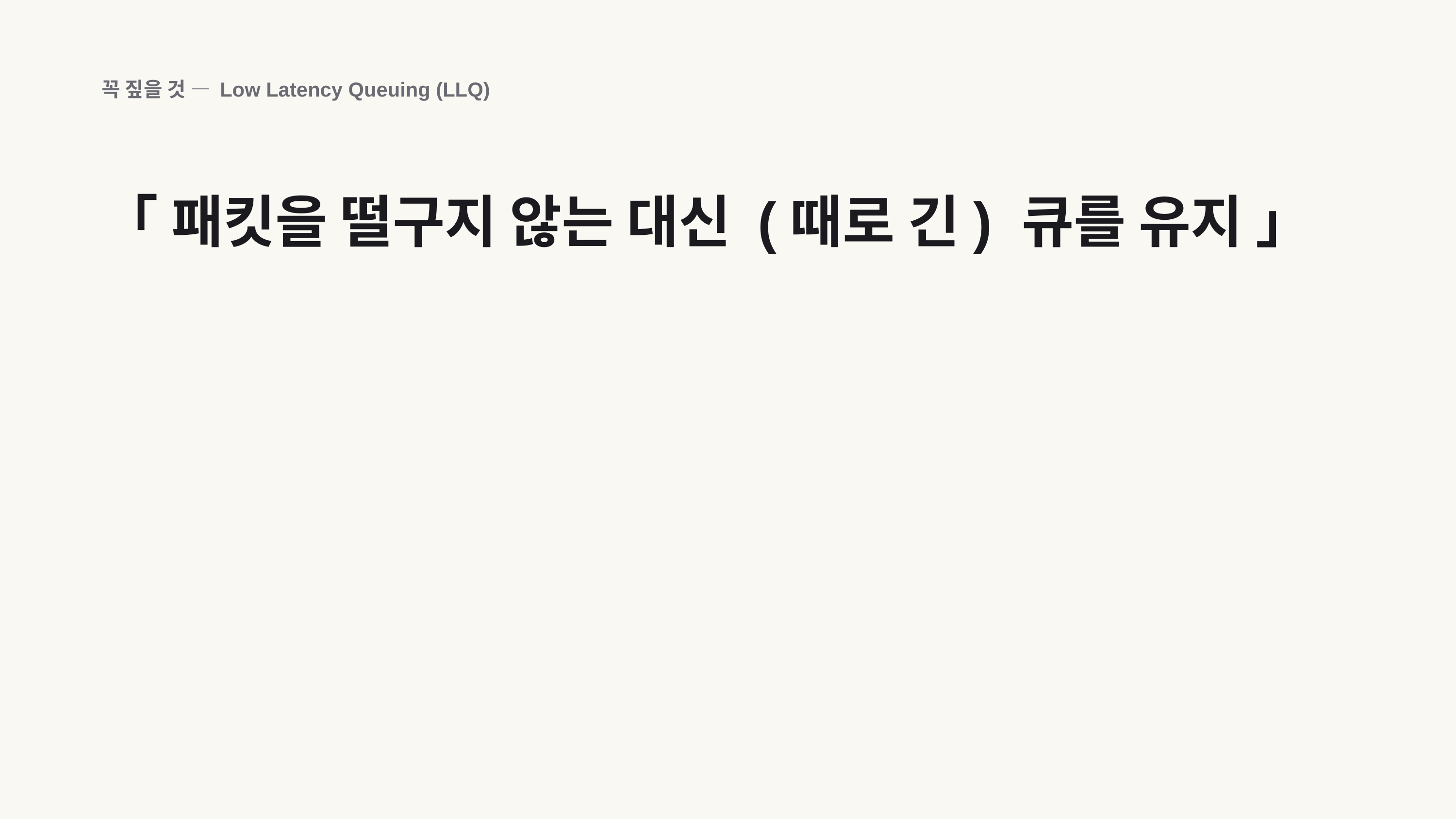

꼭 짚을 것 — Low Latency Queuing (LLQ)
「 패킷을 떨구지 않는 대신 (때로 긴) 큐를 유지 」